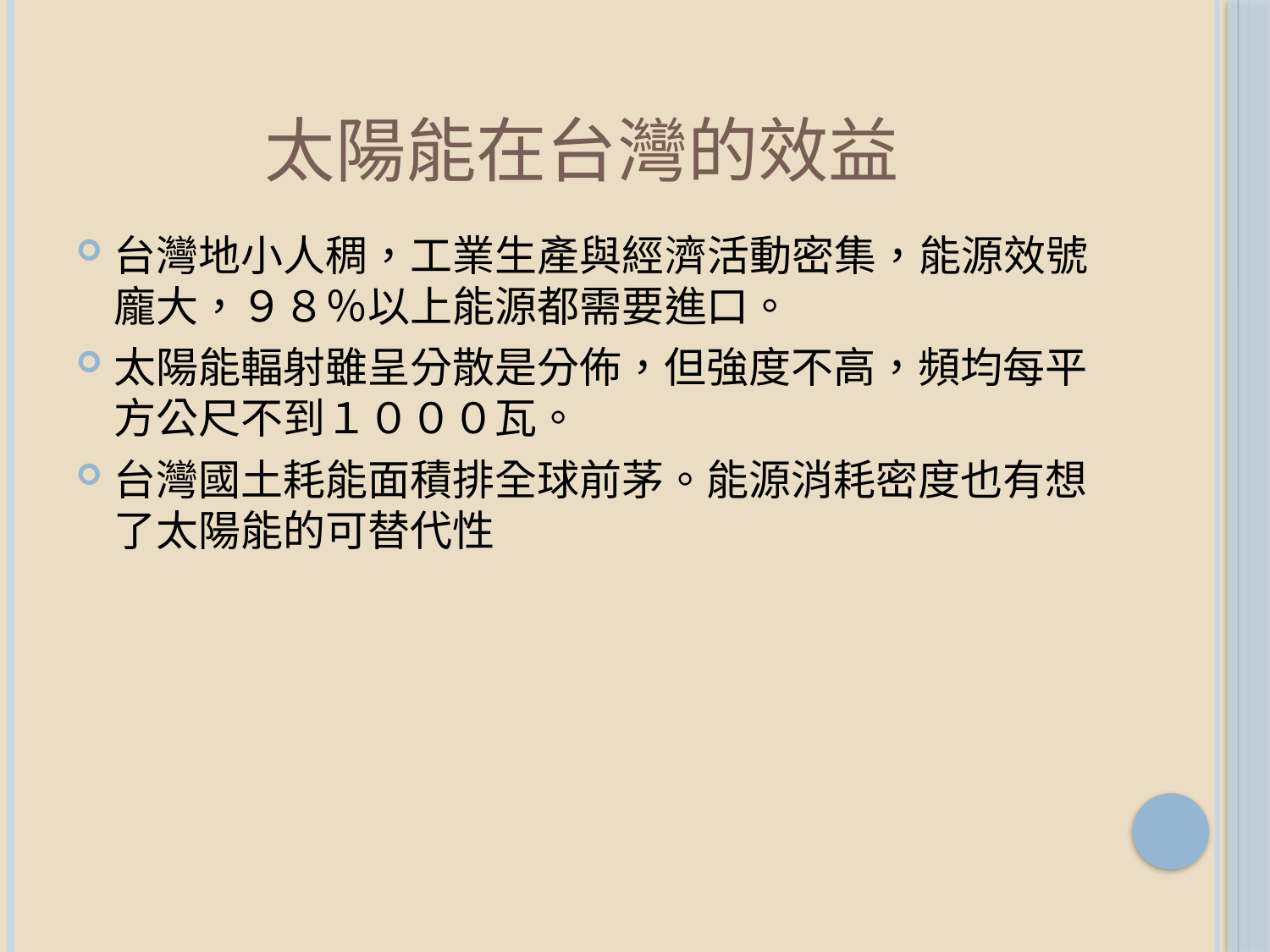

# 太陽能在台灣的效益
台灣地小人稠，工業生產與經濟活動密集，能源效號龐大，９８％以上能源都需要進口。
太陽能輻射雖呈分散是分佈，但強度不高，頻均每平方公尺不到１０００瓦。
台灣國土耗能面積排全球前茅。能源消耗密度也有想了太陽能的可替代性